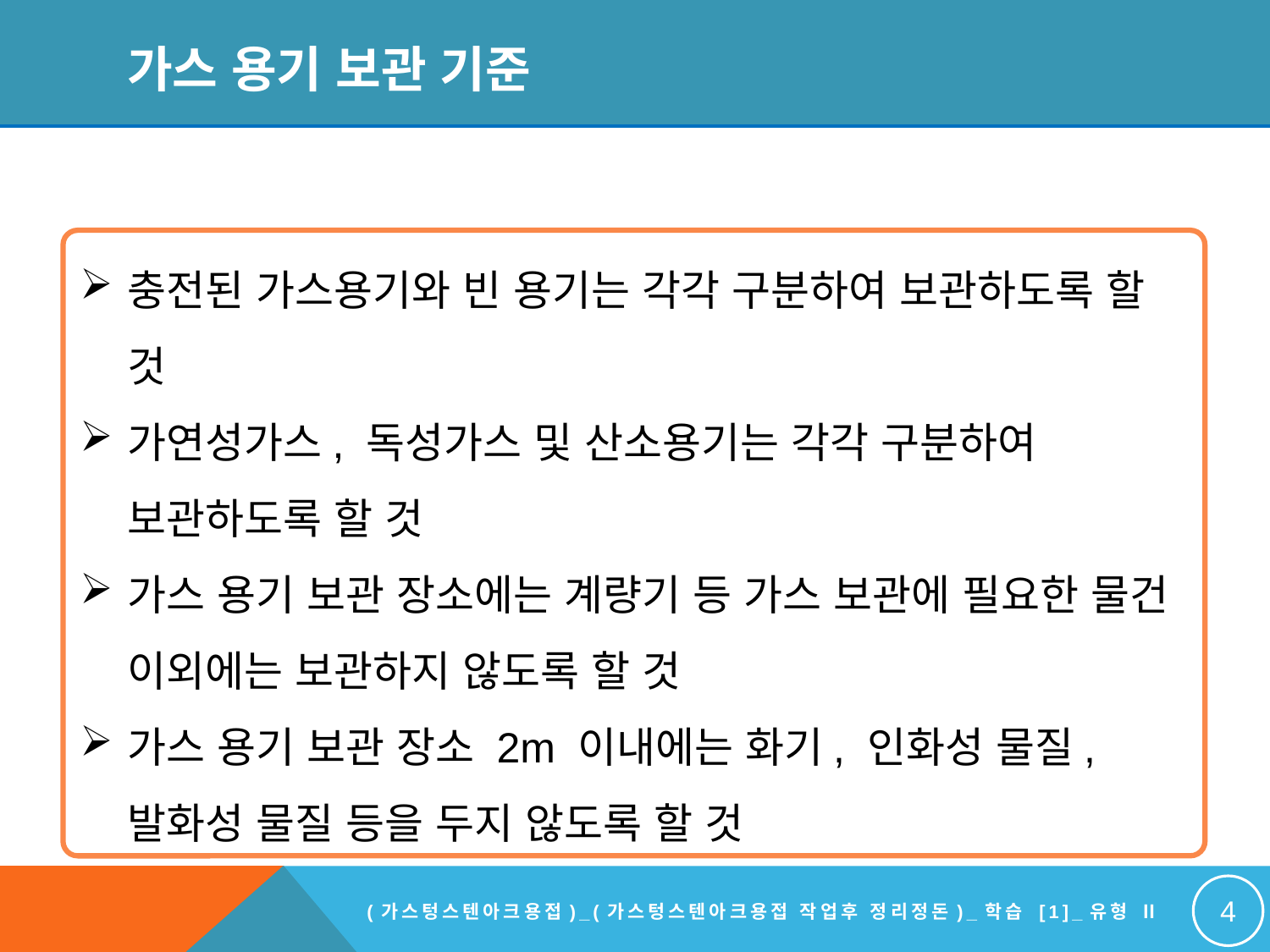

# 가스 용기 보관 기준

충전된 가스용기와 빈 용기는 각각 구분하여 보관하도록 할 것
가연성가스, 독성가스 및 산소용기는 각각 구분하여 보관하도록 할 것
가스 용기 보관 장소에는 계량기 등 가스 보관에 필요한 물건 이외에는 보관하지 않도록 할 것
가스 용기 보관 장소 2m 이내에는 화기, 인화성 물질, 발화성 물질 등을 두지 않도록 할 것
4
(가스텅스텐아크용접)_(가스텅스텐아크용접 작업후 정리정돈)_학습 [1]_유형 Ⅱ